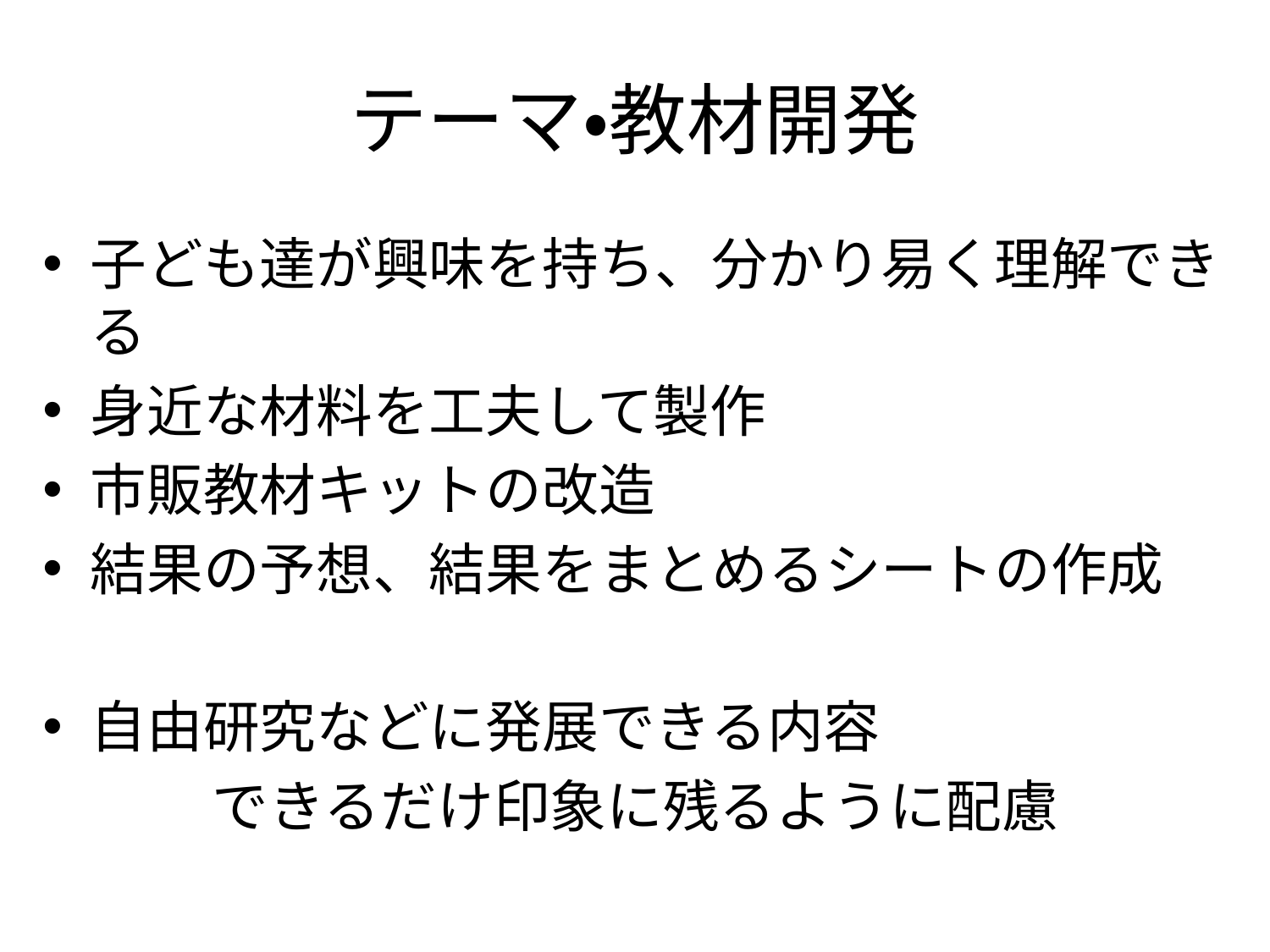

# テーマ・教材開発
子ども達が興味を持ち、分かり易く理解できる
身近な材料を工夫して製作
市販教材キットの改造
結果の予想、結果をまとめるシートの作成

自由研究などに発展できる内容
　　　できるだけ印象に残るように配慮